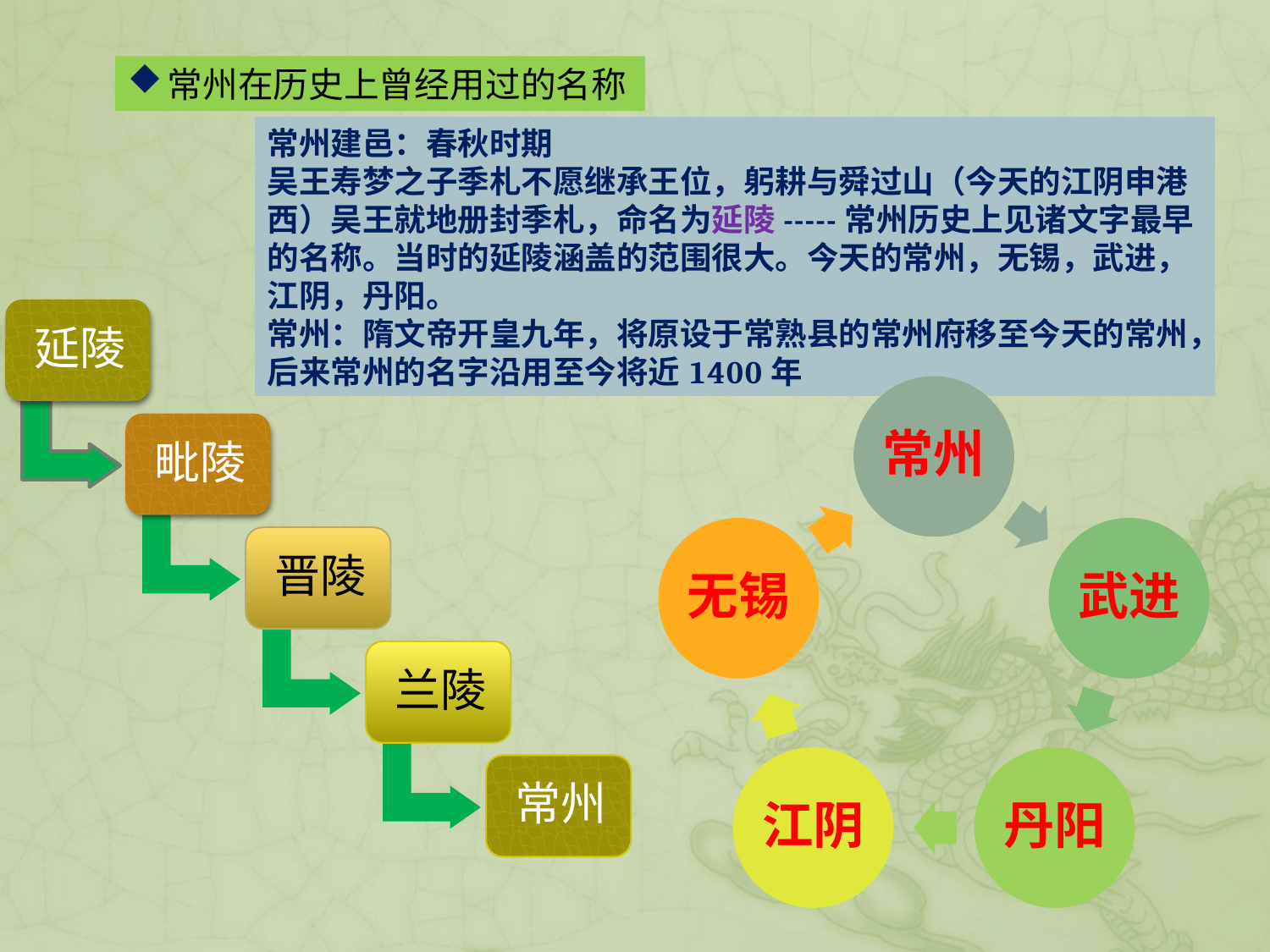

常州在历史上曾经用过的名称
常州建邑：春秋时期
吴王寿梦之子季札不愿继承王位，躬耕与舜过山（今天的江阴申港西）吴王就地册封季札，命名为延陵-----常州历史上见诸文字最早的名称。当时的延陵涵盖的范围很大。今天的常州，无锡，武进，江阴，丹阳。
常州：隋文帝开皇九年，将原设于常熟县的常州府移至今天的常州，后来常州的名字沿用至今将近1400年
延陵
毗陵
晋陵
兰陵
常州
常州

武进

丹阳

江阴

无锡